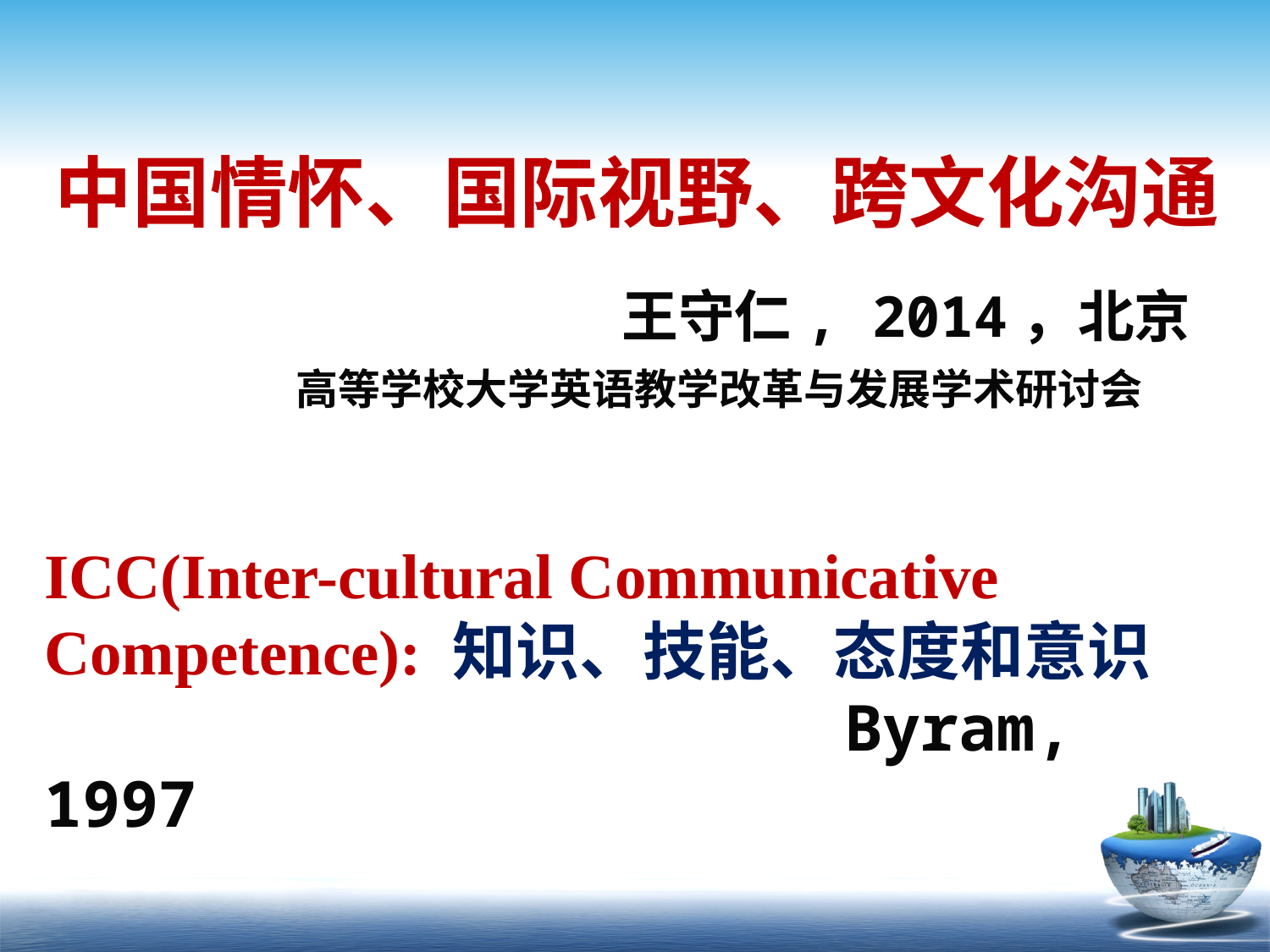

中国情怀、国际视野、跨文化沟通
# 王守仁, 2014，北京 高等学校大学英语教学改革与发展学术研讨会
ICC(Inter-cultural Communicative Competence): 知识、技能、态度和意识
                     Byram, 1997